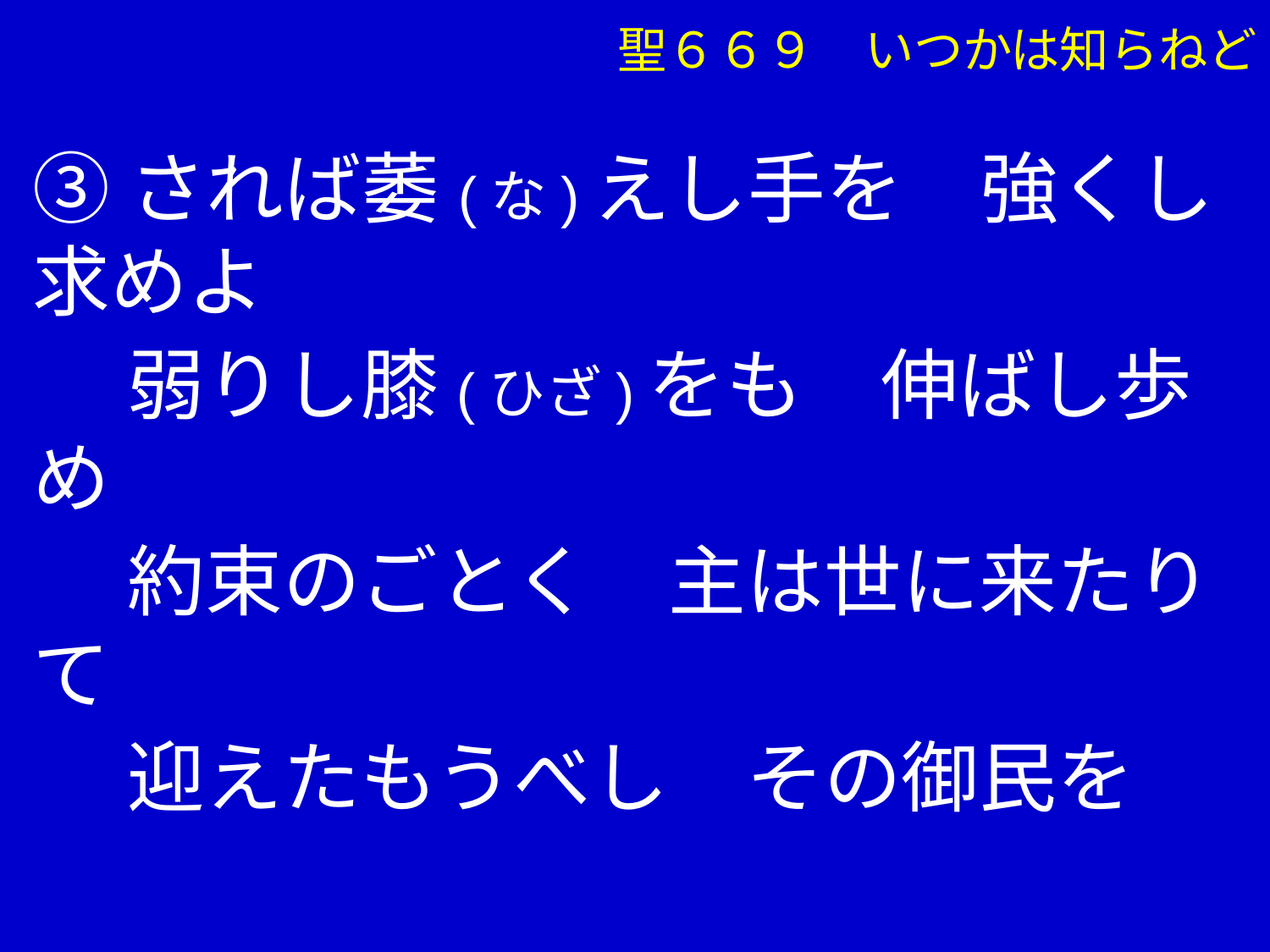

聖６６９　いつかは知らねど
③されば萎(な)えし手を　強くし求めよ
　 弱りし膝(ひざ)をも　伸ばし歩め
　 約束のごとく　主は世に来たりて
　 迎えたもうべし　その御民を